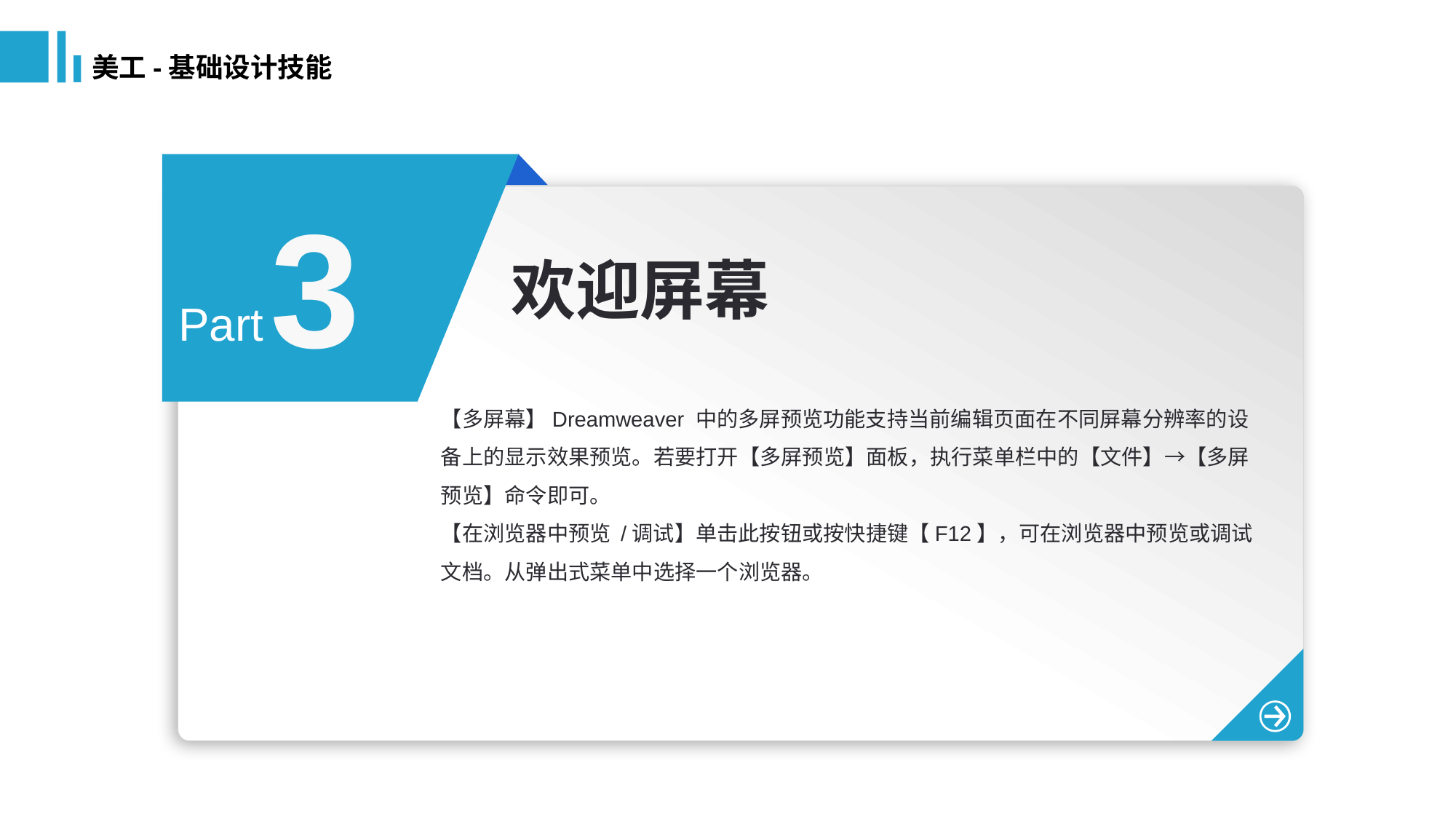

美工-基础设计技能

3

欢迎屏幕
Part
【多屏幕】Dreamweaver 中的多屏预览功能支持当前编辑页面在不同屏幕分辨率的设备上的显示效果预览。若要打开【多屏预览】面板，执行菜单栏中的【文件】→【多屏预览】命令即可。
【在浏览器中预览 /调试】单击此按钮或按快捷键【F12】，可在浏览器中预览或调试文档。从弹出式菜单中选择一个浏览器。